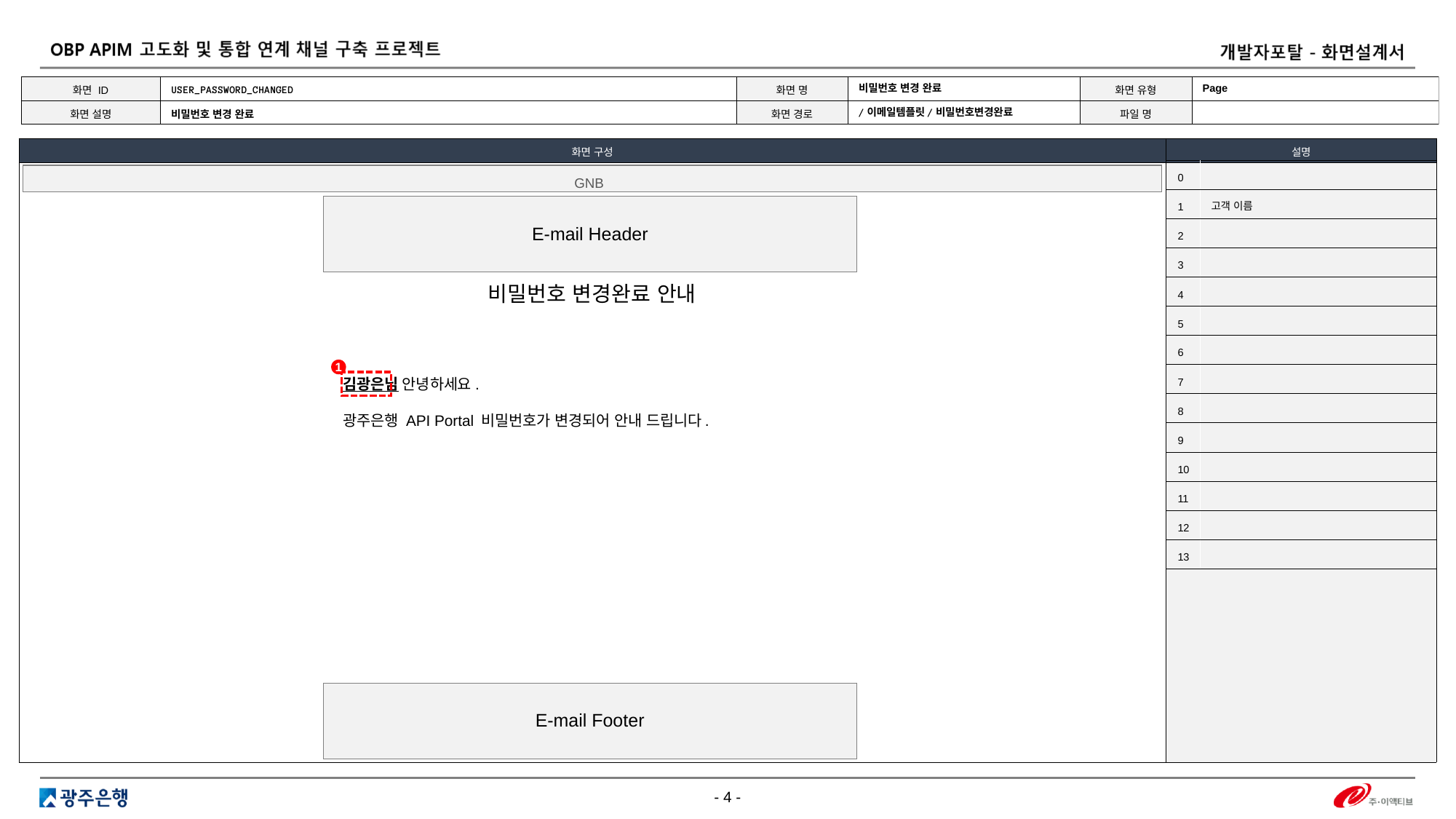

USER_PASSWORD_CHANGED
Page
비밀번호 변경 완료
/이메일템플릿/비밀번호변경완료

비밀번호 변경 완료
| 0 |  |
| --- | --- |
| 1 | 고객 이름 |
| 2 |  |
| 3 |  |
| 4 |  |
| 5 |  |
| 6 |  |
| 7 |  |
| 8 |  |
| 9 |  |
| 10 |  |
| 11 |  |
| 12 |  |
| 13 |  |
GNB
| E-mail Header |
| --- |
비밀번호 변경완료 안내
1
김광은님 안녕하세요.

광주은행 API Portal 비밀번호가 변경되어 안내 드립니다.

| E-mail Footer |
| --- |